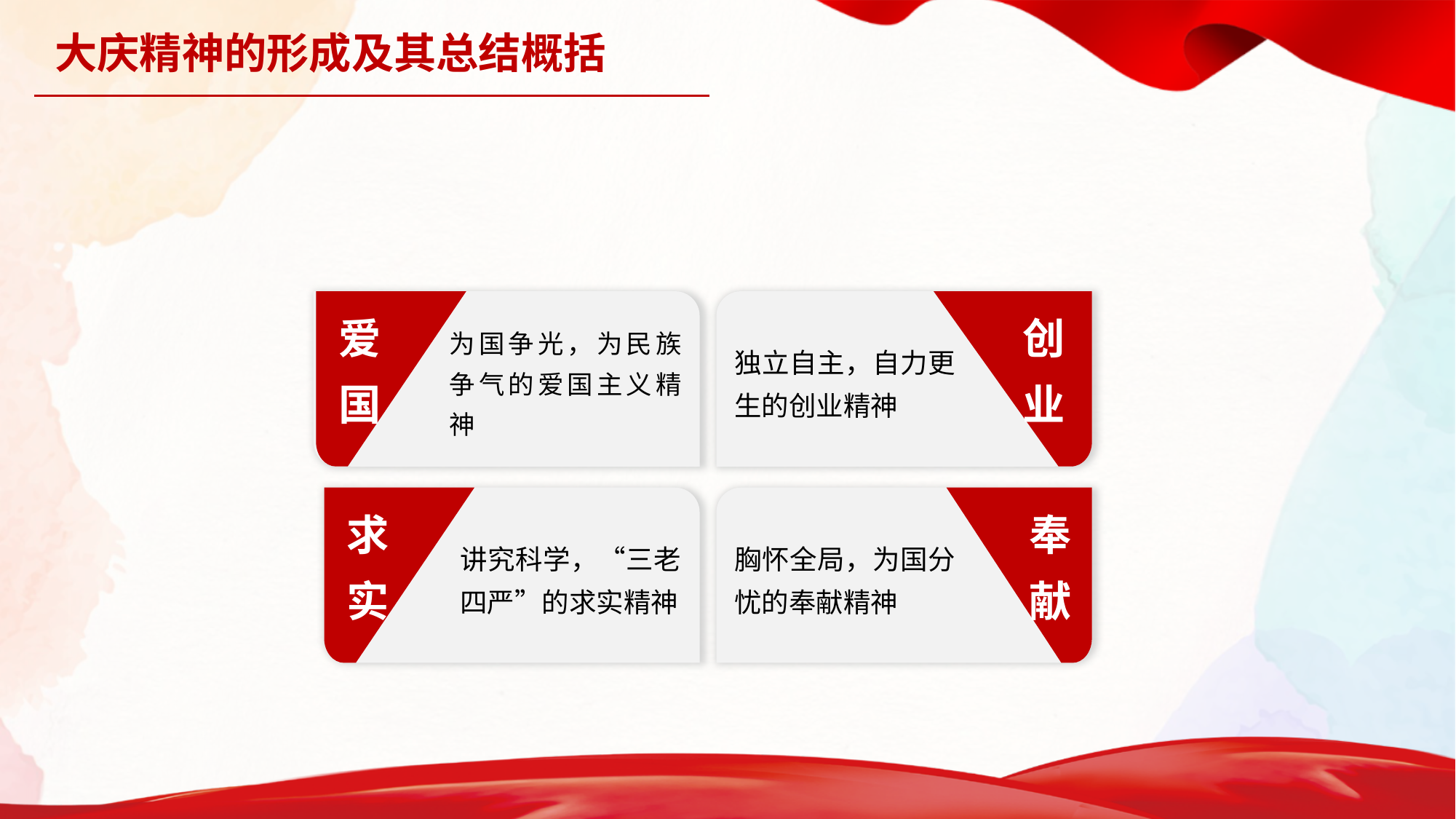

大庆精神的形成及其总结概括
爱国
创业
为国争光，为民族争气的爱国主义精神
独立自主，自力更生的创业精神
求实
奉献
讲究科学，“三老四严”的求实精神
胸怀全局，为国分忧的奉献精神